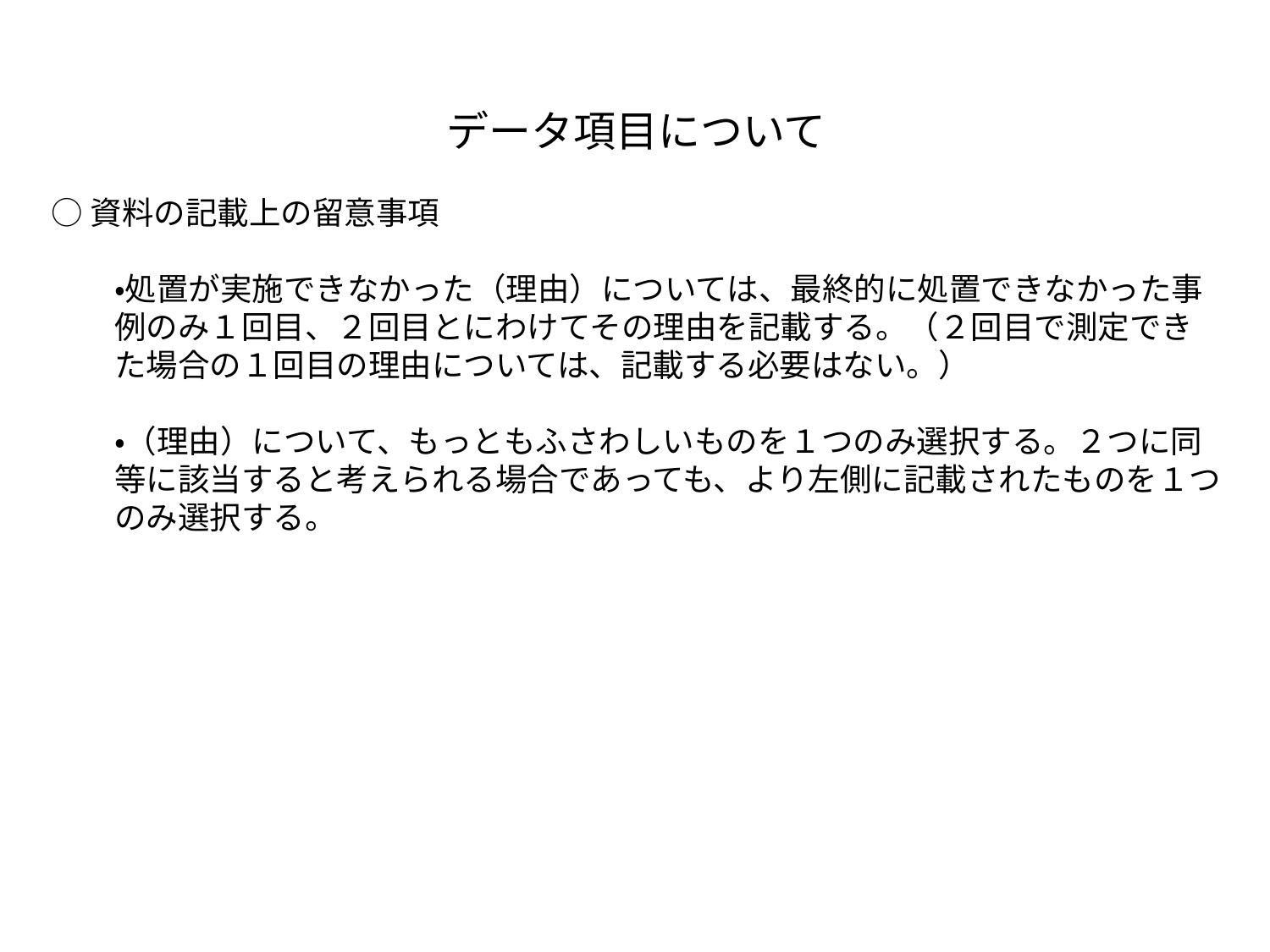

データ項目について

○資料の記載上の留意事項

・処置が実施できなかった（理由）については、最終的に処置できなかった事例のみ１回目、２回目とにわけてその理由を記載する。（２回目で測定できた場合の１回目の理由については、記載する必要はない。）

・（理由）について、もっともふさわしいものを１つのみ選択する。２つに同等に該当すると考えられる場合であっても、より左側に記載されたものを１つのみ選択する。